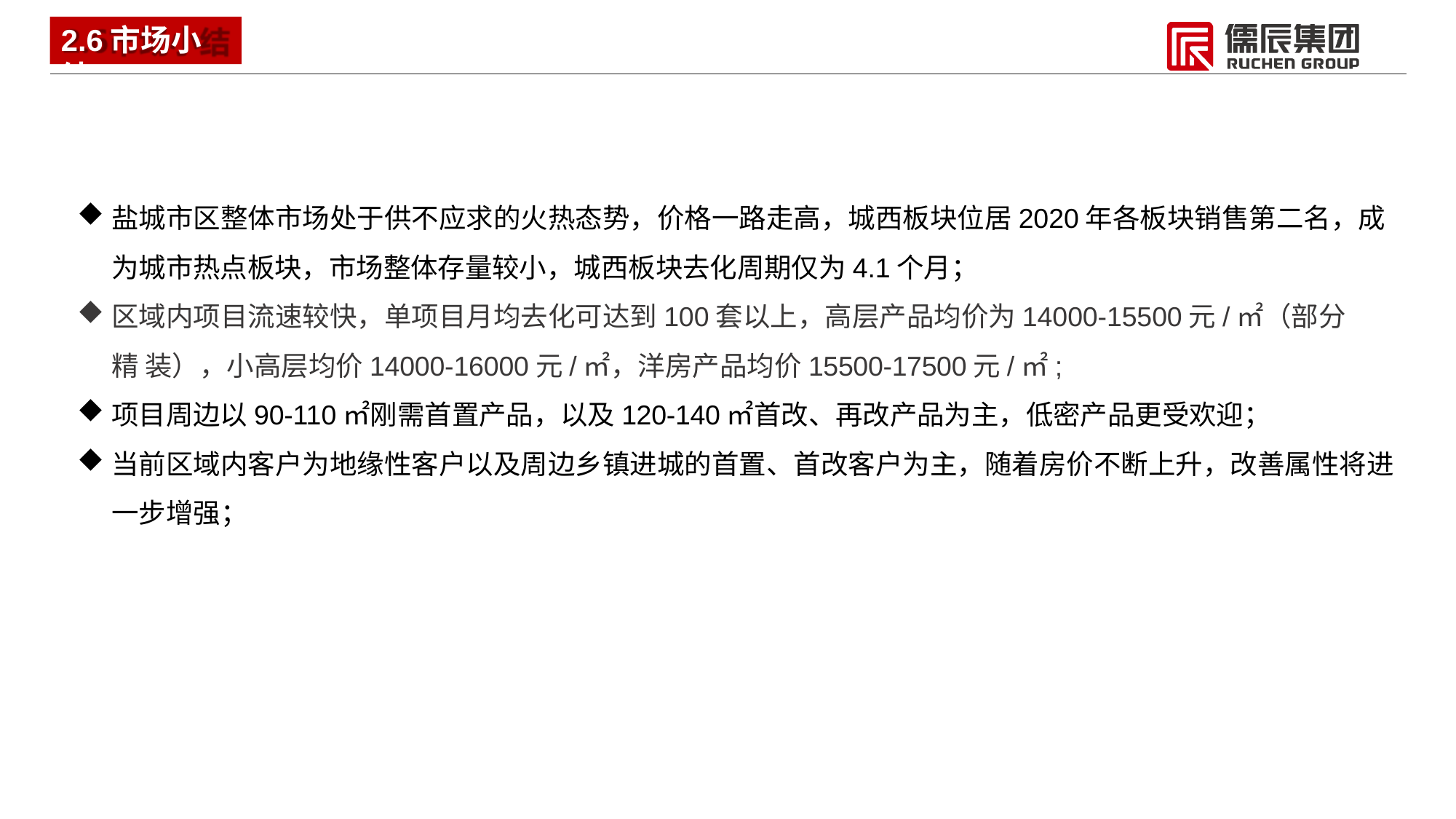

# 2.6市场小结

盐城市区整体市场处于供不应求的火热态势，价格一路走高，城西板块位居2020年各板块销售第二名，成
为城市热点板块，市场整体存量较小，城西板块去化周期仅为4.1个月；
区域内项目流速较快，单项目月均去化可达到100套以上，高层产品均价为14000-15500元/㎡（部分精 装），小高层均价14000-16000元/㎡，洋房产品均价15500-17500元/㎡;
项目周边以90-110㎡刚需首置产品，以及120-140㎡首改、再改产品为主，低密产品更受欢迎；
当前区域内客户为地缘性客户以及周边乡镇进城的首置、首改客户为主，随着房价不断上升，改善属性将进 一步增强；